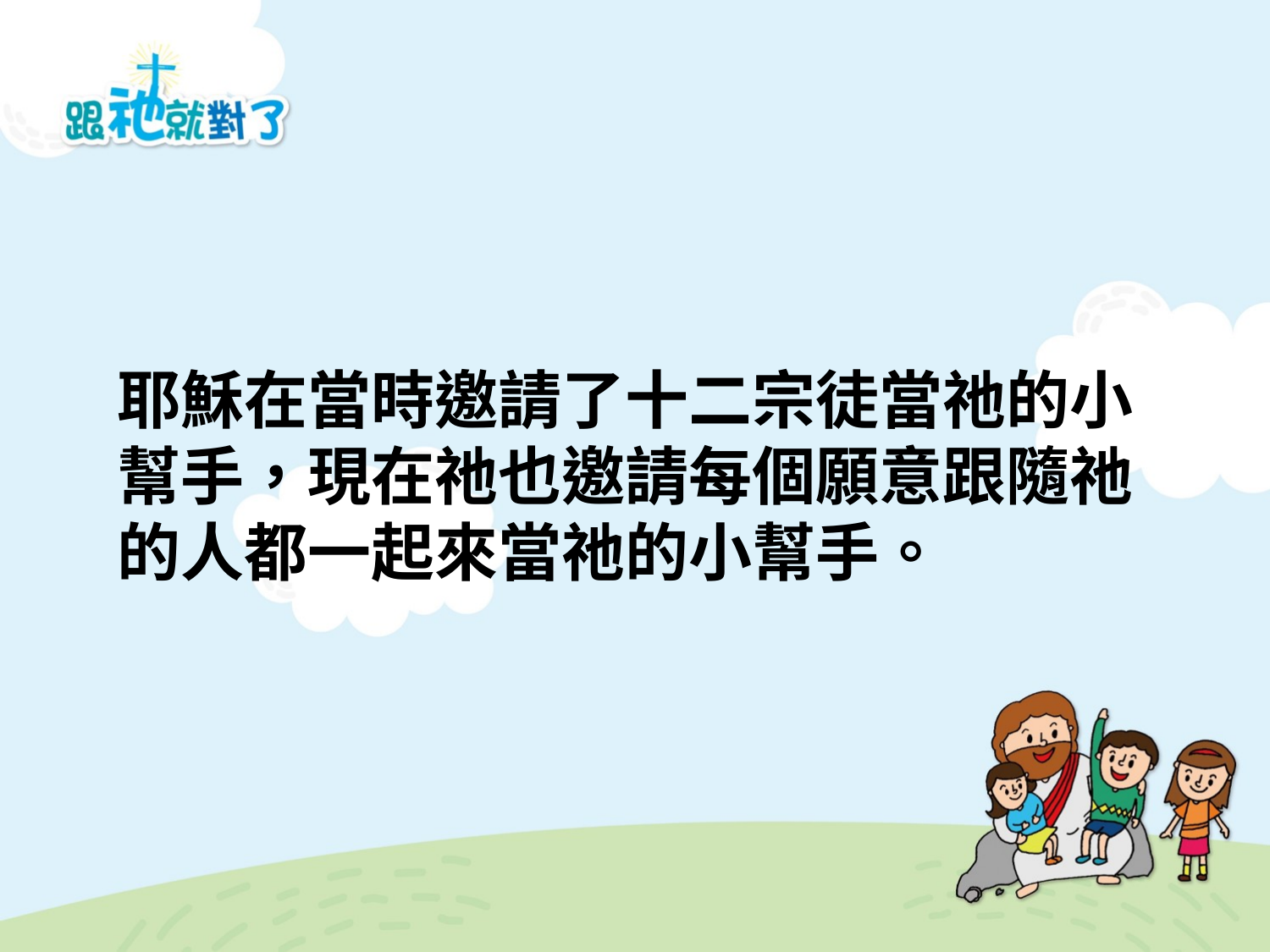

耶穌在當時邀請了十二宗徒當祂的小幫手，現在祂也邀請每個願意跟隨祂的人都一起來當祂的小幫手。